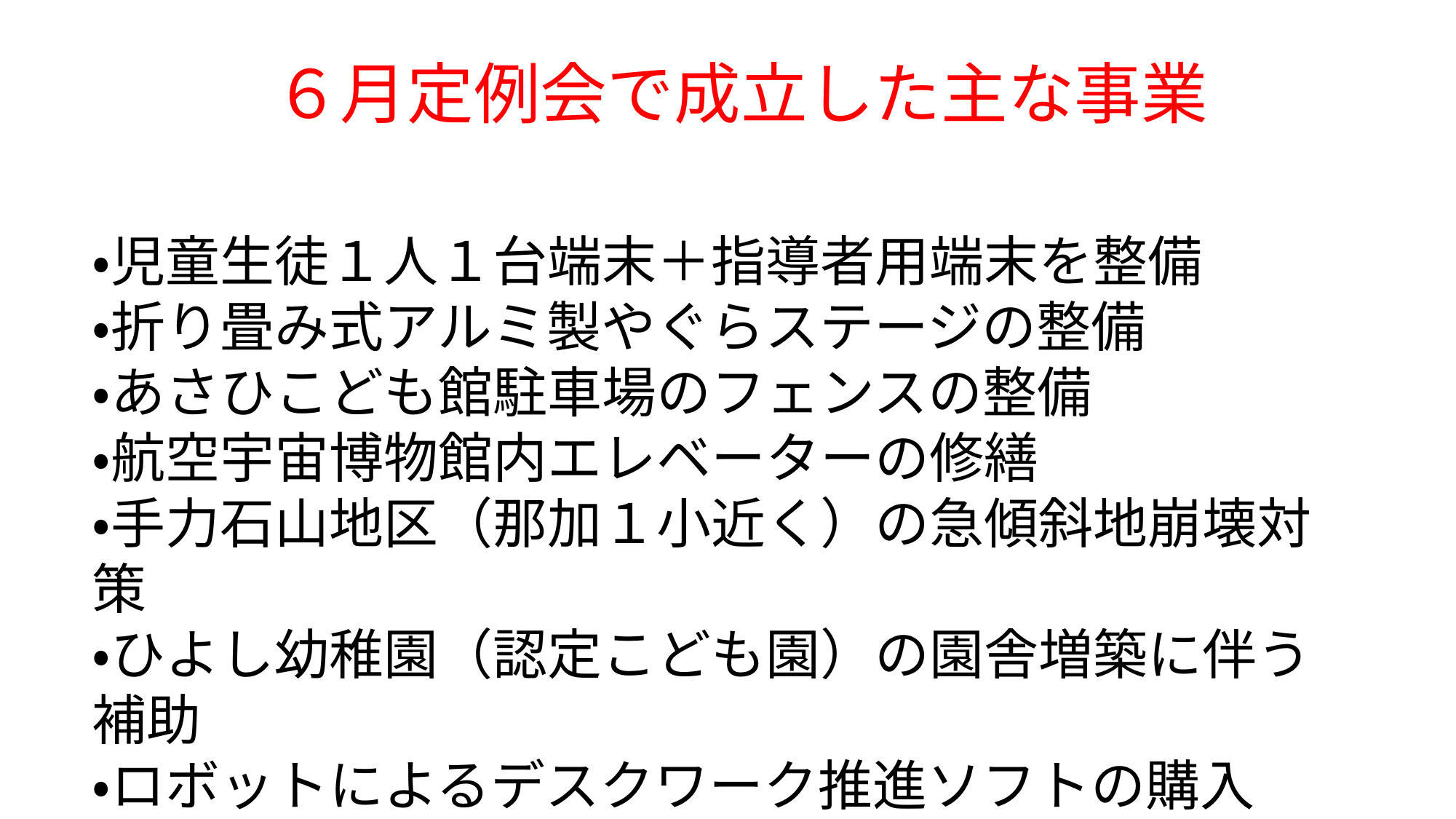

６月定例会で成立した主な事業
・児童生徒１人１台端末＋指導者用端末を整備
・折り畳み式アルミ製やぐらステージの整備
・あさひこども館駐車場のフェンスの整備
・航空宇宙博物館内エレベーターの修繕
・手力石山地区（那加１小近く）の急傾斜地崩壊対策
・ひよし幼稚園（認定こども園）の園舎増築に伴う補助
・ロボットによるデスクワーク推進ソフトの購入